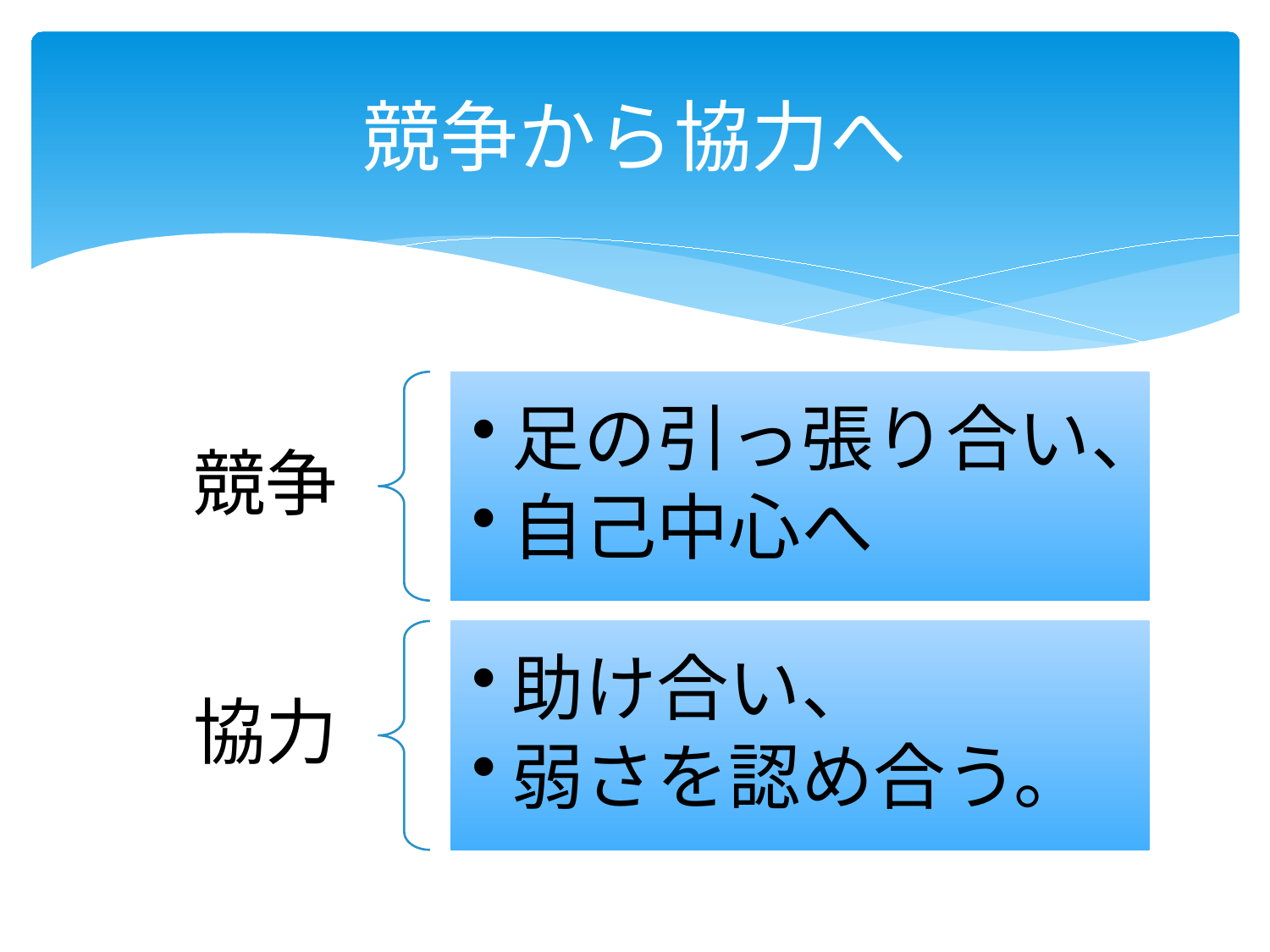

# 競争から協力へ
競争
足の引っ張り合い、
自己中心へ
協力
助け合い、
弱さを認め合う。